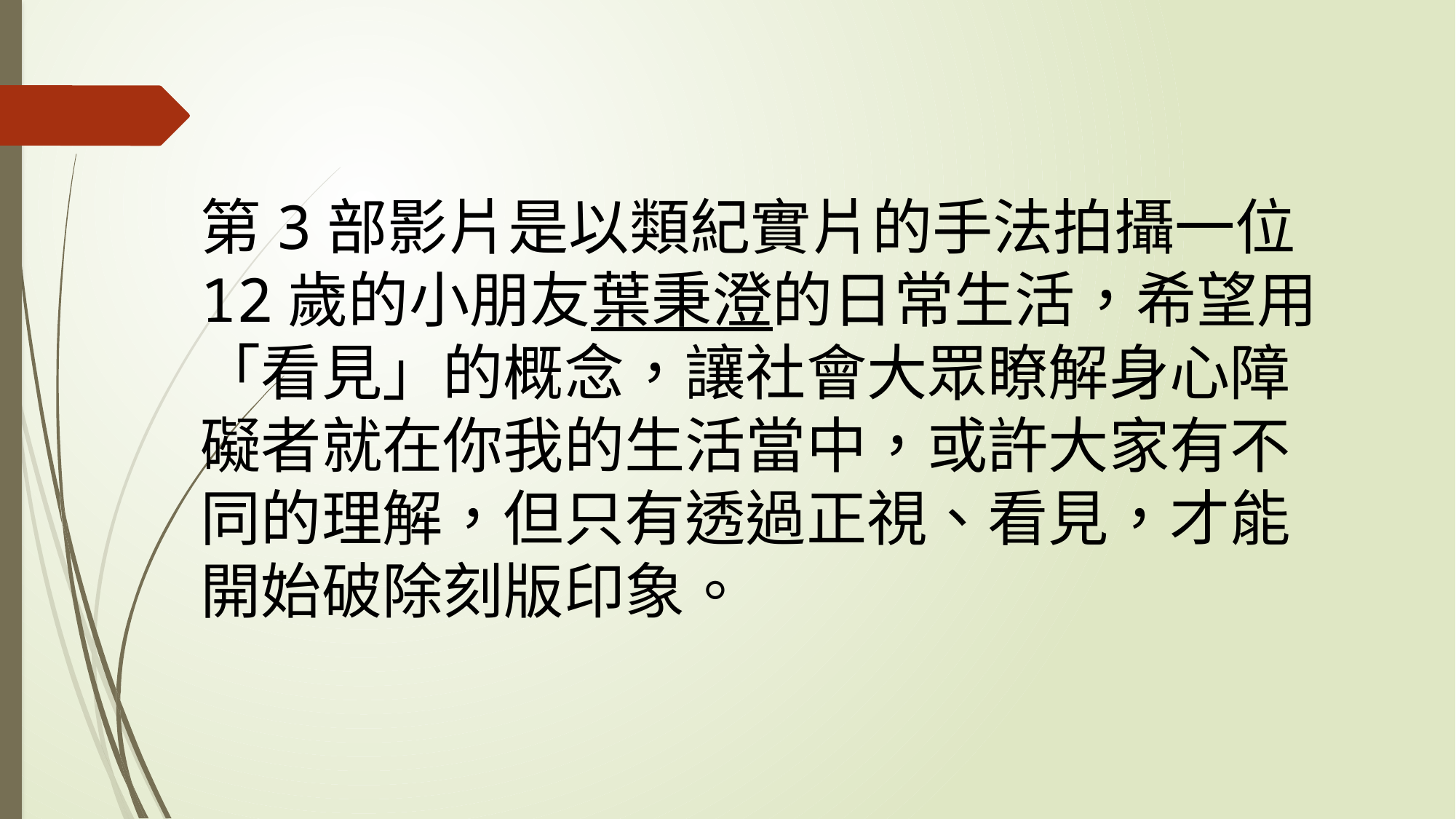

第3部影片是以類紀實片的手法拍攝一位12歲的小朋友葉秉澄的日常生活，希望用「看見」的概念，讓社會大眾瞭解身心障礙者就在你我的生活當中，或許大家有不同的理解，但只有透過正視、看見，才能開始破除刻版印象。